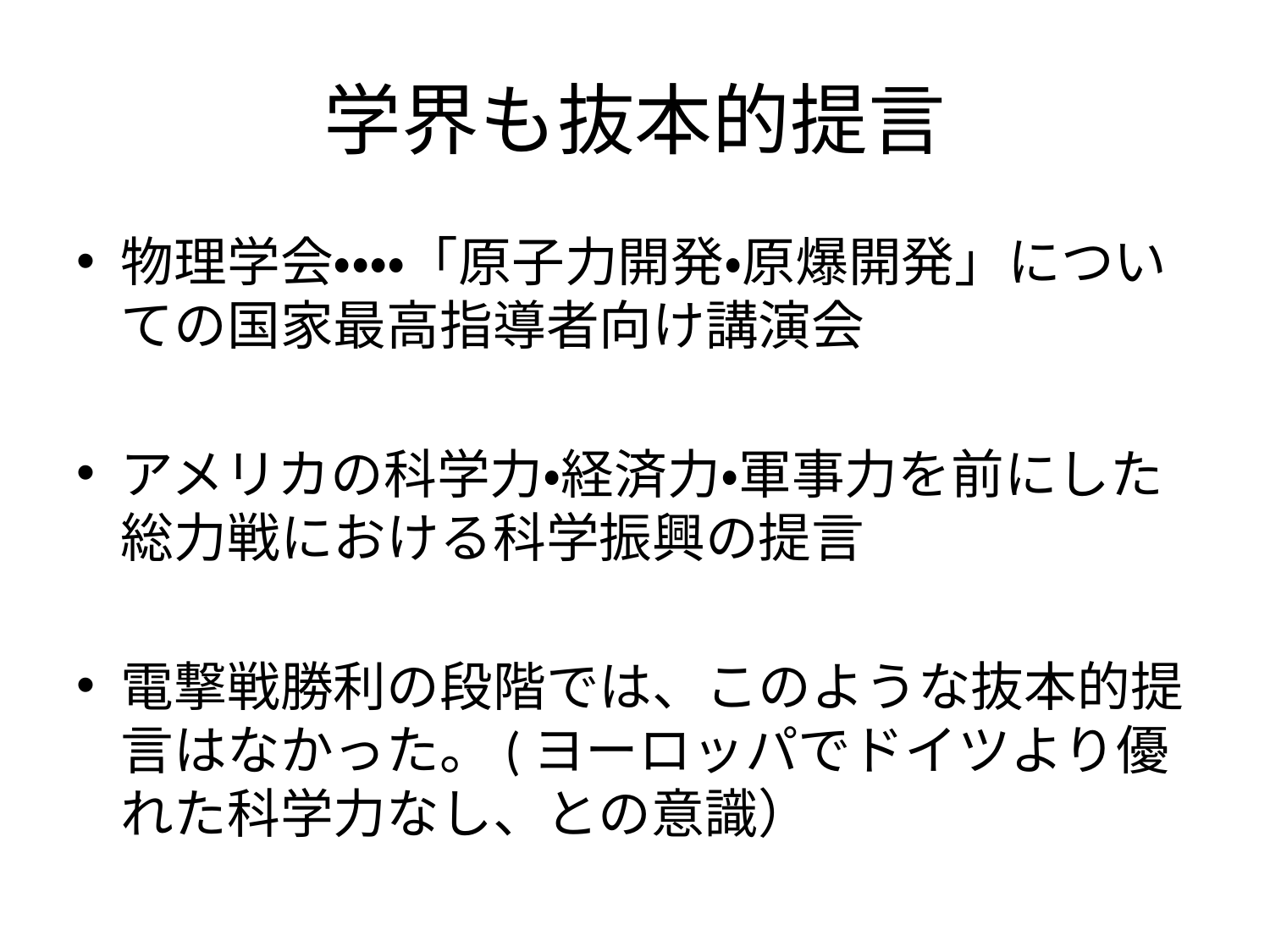

# 学界も抜本的提言
物理学会・・・・「原子力開発・原爆開発」についての国家最高指導者向け講演会

アメリカの科学力・経済力・軍事力を前にした総力戦における科学振興の提言

電撃戦勝利の段階では、このような抜本的提言はなかった。(ヨーロッパでドイツより優れた科学力なし、との意識）